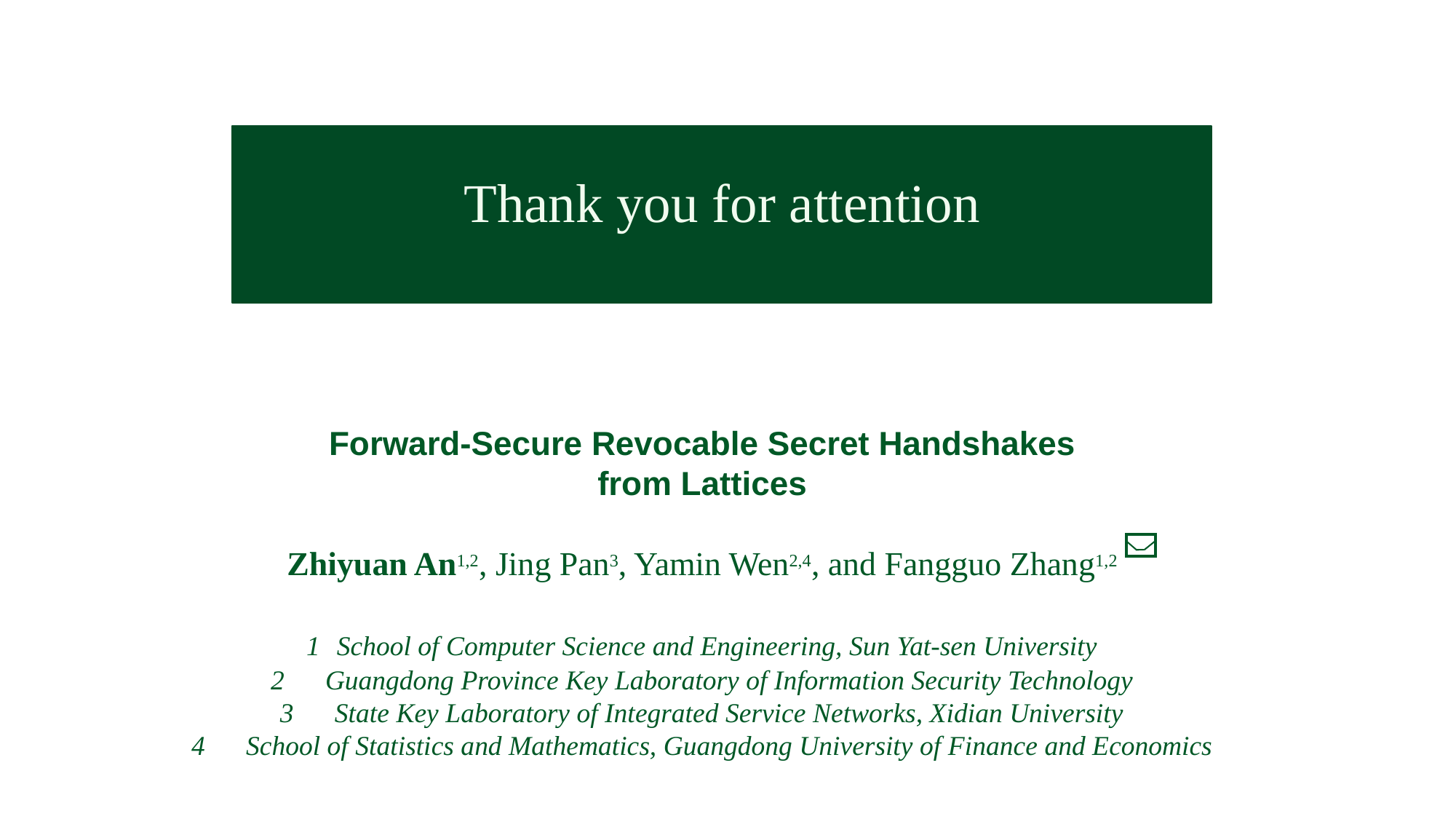

Thank you for attention
Forward-Secure Revocable Secret Handshakes
from Lattices

Zhiyuan An1,2, Jing Pan3, Yamin Wen2,4, and Fangguo Zhang1,2

1  School of Computer Science and Engineering, Sun Yat-sen University
Guangdong Province Key Laboratory of Information Security Technology
State Key Laboratory of Integrated Service Networks, Xidian University
School of Statistics and Mathematics, Guangdong University of Finance and Economics

中 期 考 核 汇 报